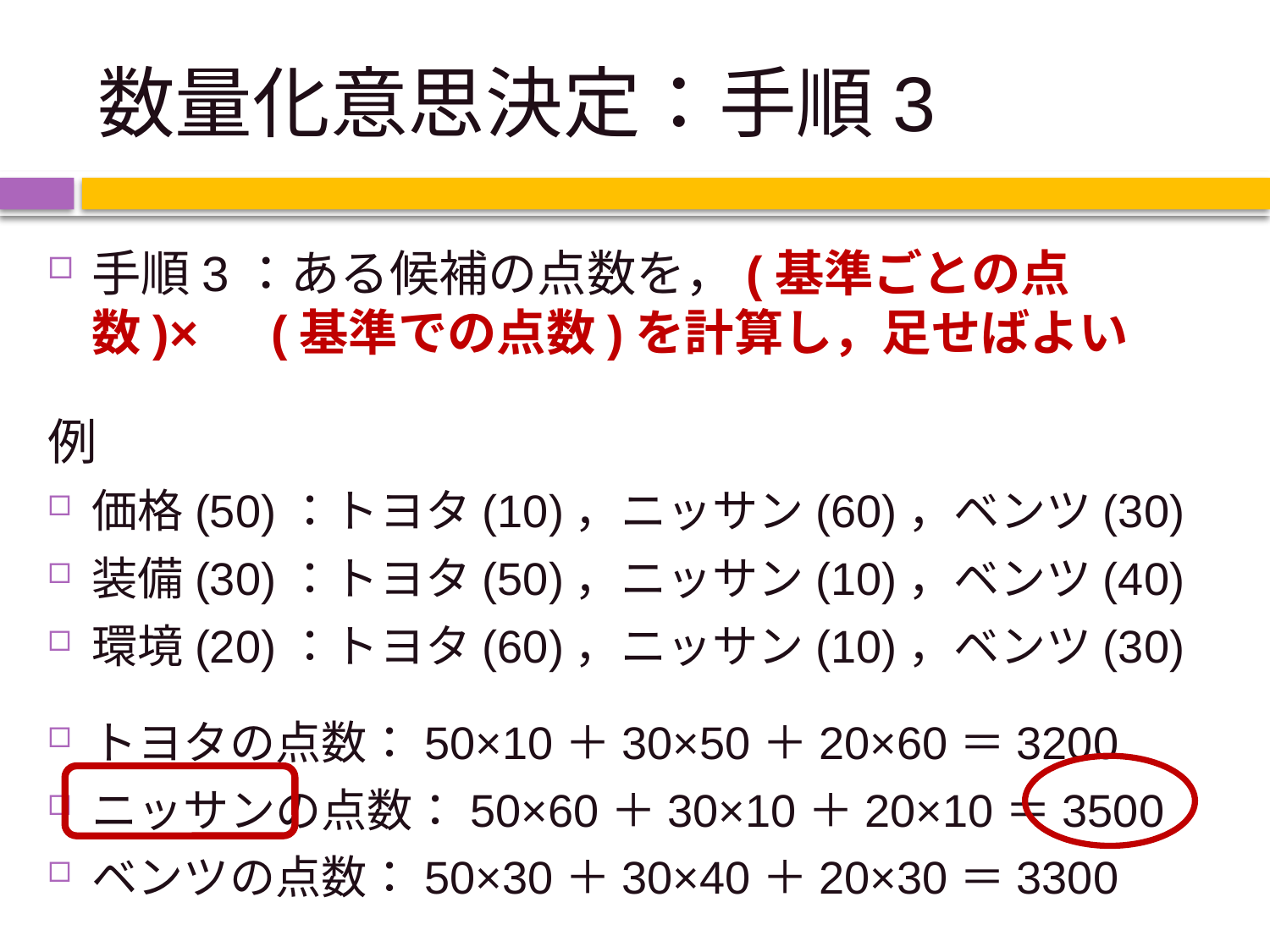

# 数量化意思決定：手順3
手順3：ある候補の点数を，(基準ごとの点数)×　(基準での点数)を計算し，足せばよい

例
価格(50)：トヨタ(10)，ニッサン(60)，ベンツ(30)
装備(30)：トヨタ(50)，ニッサン(10)，ベンツ(40)
環境(20)：トヨタ(60)，ニッサン(10)，ベンツ(30)

トヨタの点数：50×10＋30×50＋20×60＝3200
ニッサンの点数：50×60＋30×10＋20×10＝3500
ベンツの点数：50×30＋30×40＋20×30＝3300